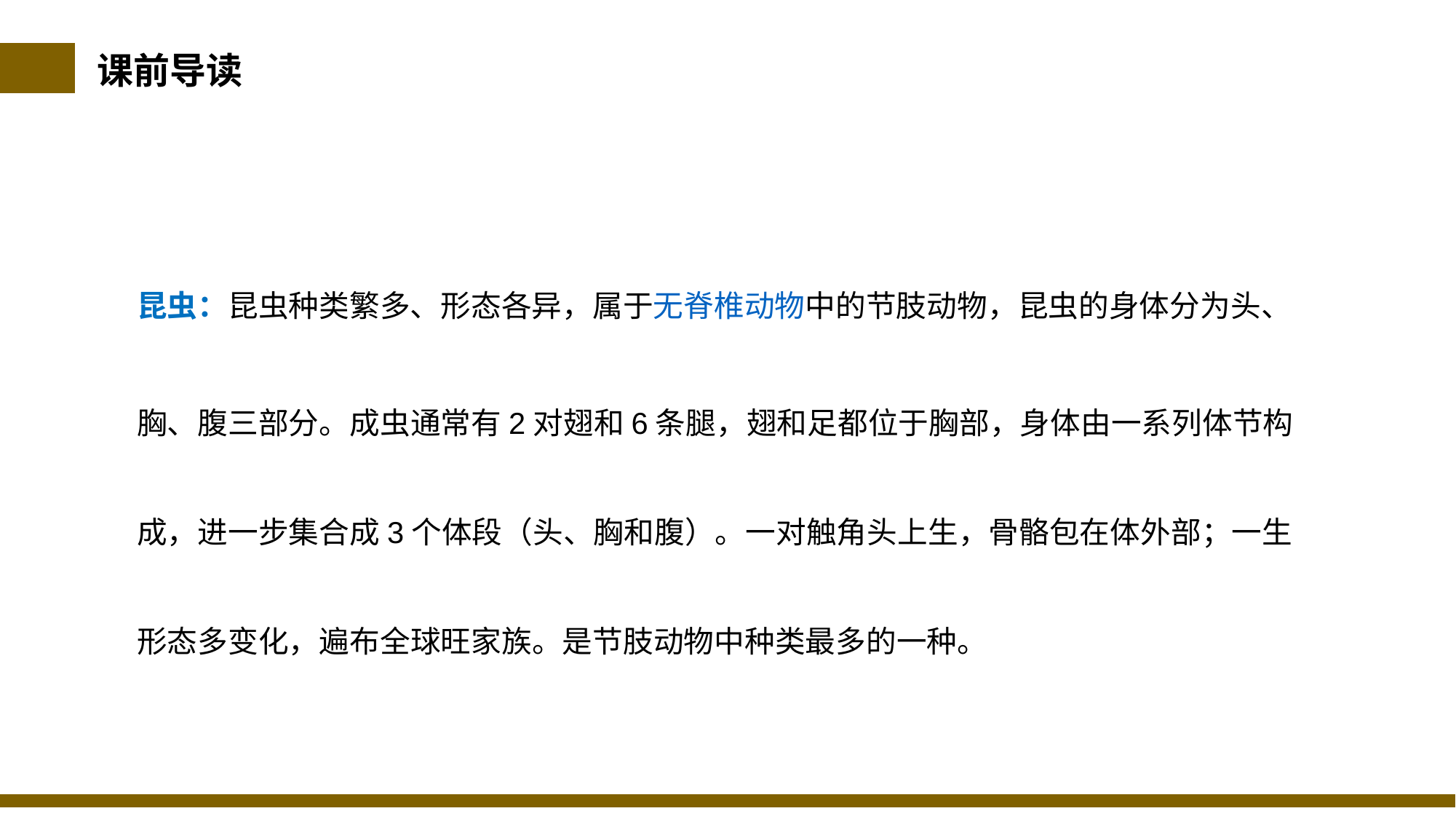

课前导读
昆虫：昆虫种类繁多、形态各异，属于无脊椎动物中的节肢动物，昆虫的身体分为头、胸、腹三部分。成虫通常有2对翅和6条腿，翅和足都位于胸部，身体由一系列体节构成，进一步集合成3个体段（头、胸和腹）。一对触角头上生，骨骼包在体外部；一生形态多变化，遍布全球旺家族。是节肢动物中种类最多的一种。